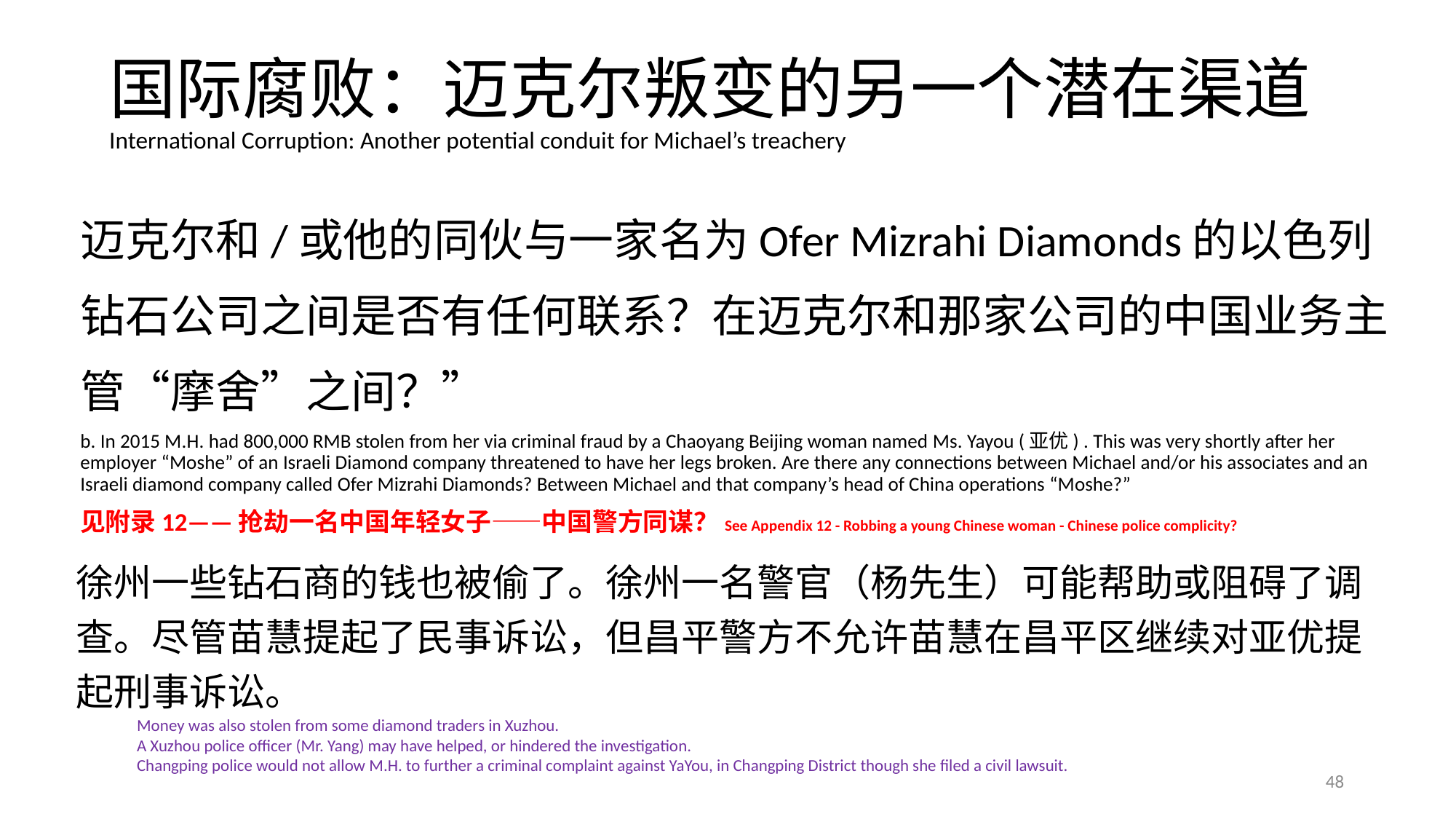

# 国际腐败：迈克尔叛变的另一个潜在渠道International Corruption: Another potential conduit for Michael’s treachery
迈克尔和/或他的同伙与一家名为Ofer Mizrahi Diamonds的以色列钻石公司之间是否有任何联系？在迈克尔和那家公司的中国业务主管“摩舍”之间？”
b. In 2015 M.H. had 800,000 RMB stolen from her via criminal fraud by a Chaoyang Beijing woman named Ms. Yayou (亚优) . This was very shortly after her employer “Moshe” of an Israeli Diamond company threatened to have her legs broken. Are there any connections between Michael and/or his associates and an Israeli diamond company called Ofer Mizrahi Diamonds? Between Michael and that company’s head of China operations “Moshe?”
见附录12——抢劫一名中国年轻女子——中国警方同谋？See Appendix 12 - Robbing a young Chinese woman - Chinese police complicity?
徐州一些钻石商的钱也被偷了。徐州一名警官（杨先生）可能帮助或阻碍了调查。尽管苗慧提起了民事诉讼，但昌平警方不允许苗慧在昌平区继续对亚优提起刑事诉讼。
Money was also stolen from some diamond traders in Xuzhou.
A Xuzhou police officer (Mr. Yang) may have helped, or hindered the investigation.
Changping police would not allow M.H. to further a criminal complaint against YaYou, in Changping District though she filed a civil lawsuit.
48